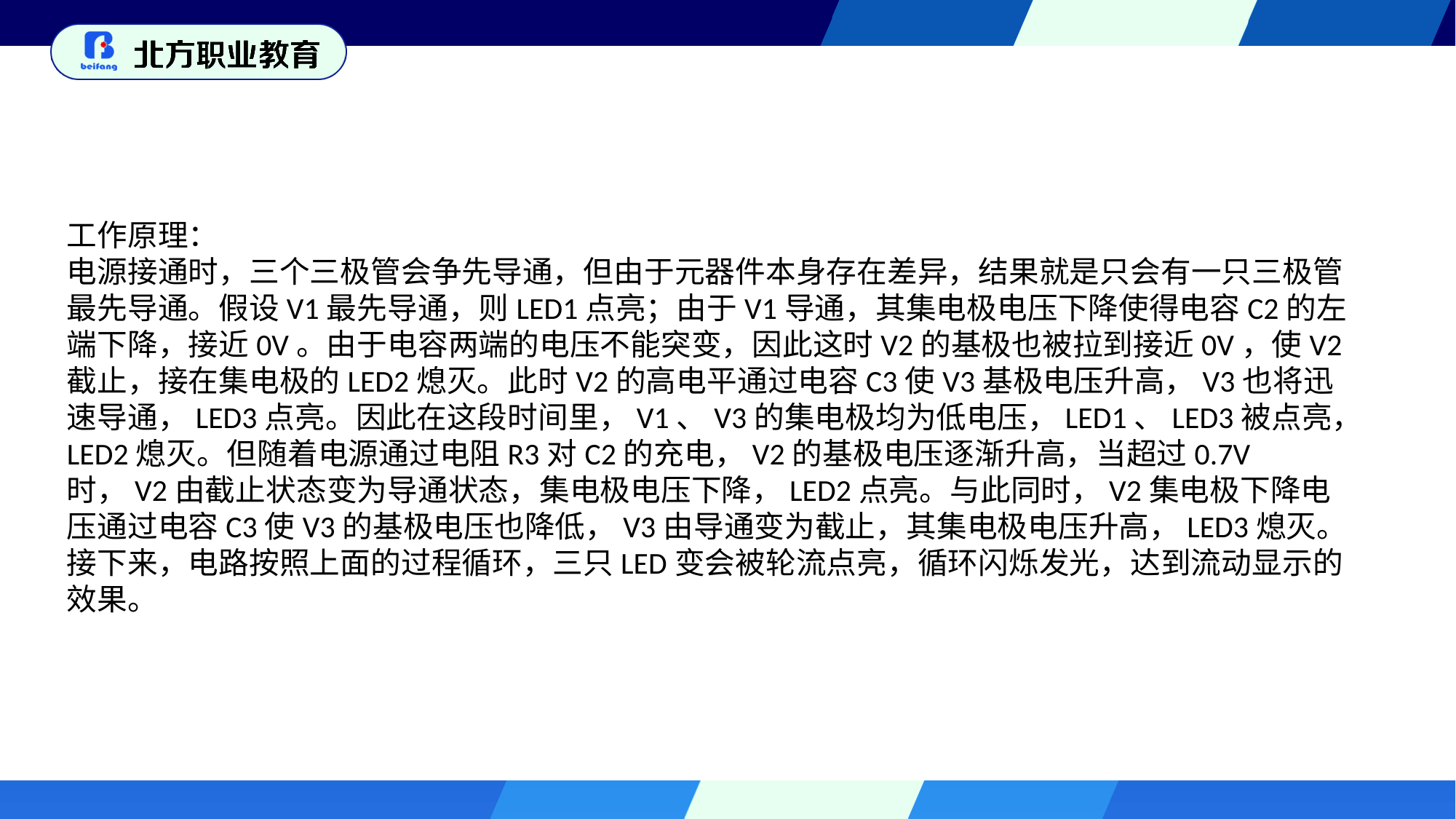

工作原理：
电源接通时，三个三极管会争先导通，但由于元器件本身存在差异，结果就是只会有一只三极管最先导通。假设V1最先导通，则LED1点亮；由于V1导通，其集电极电压下降使得电容C2的左端下降，接近0V。由于电容两端的电压不能突变，因此这时V2的基极也被拉到接近0V，使V2截止，接在集电极的LED2熄灭。此时V2的高电平通过电容C3使V3基极电压升高，V3也将迅速导通，LED3点亮。因此在这段时间里，V1、V3的集电极均为低电压，LED1、LED3被点亮，LED2熄灭。但随着电源通过电阻R3对C2的充电，V2的基极电压逐渐升高，当超过0.7V时，V2由截止状态变为导通状态，集电极电压下降，LED2点亮。与此同时，V2集电极下降电压通过电容C3使V3的基极电压也降低，V3由导通变为截止，其集电极电压升高，LED3熄灭。接下来，电路按照上面的过程循环，三只LED变会被轮流点亮，循环闪烁发光，达到流动显示的效果。